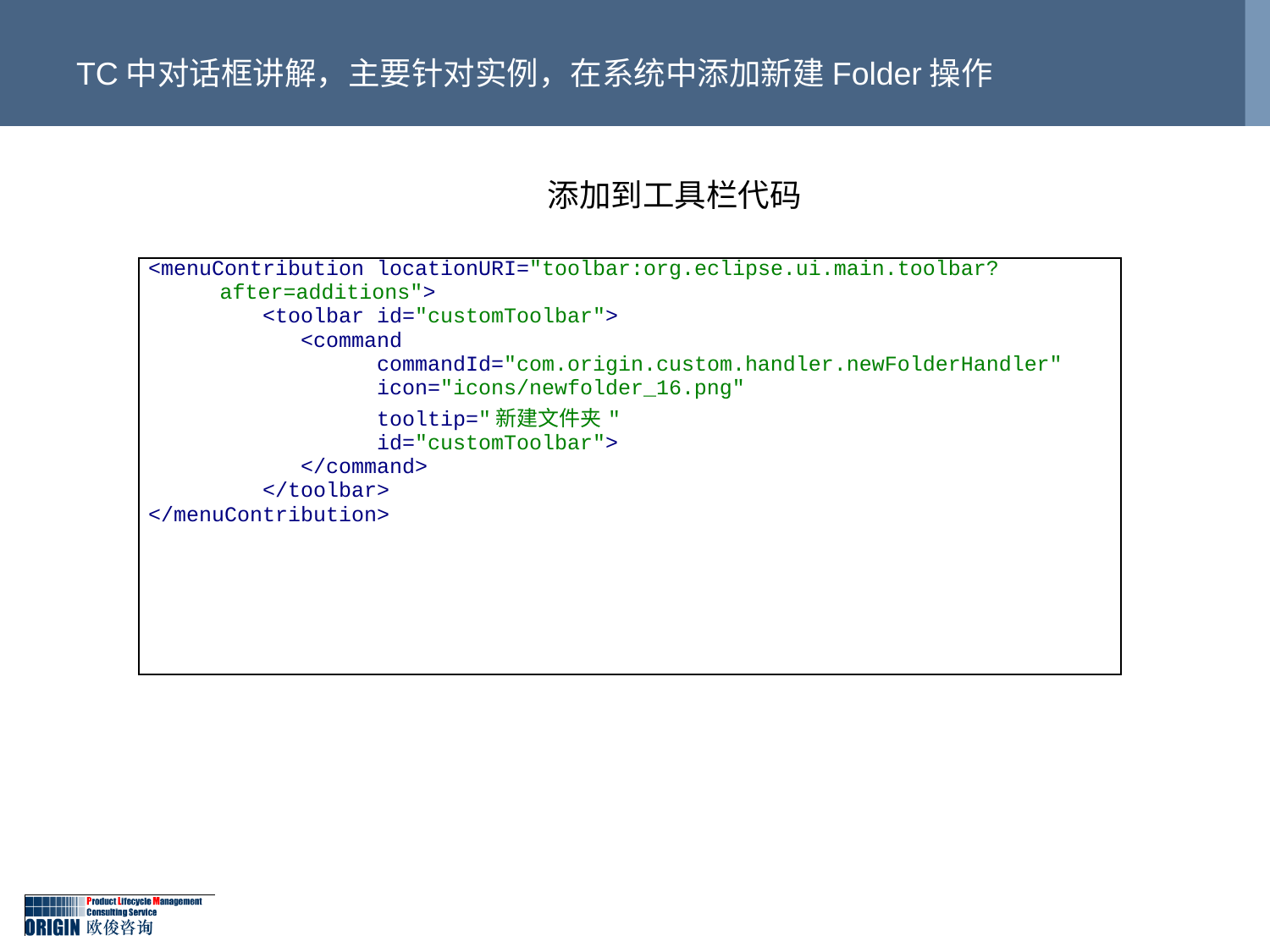

# TC中对话框讲解，主要针对实例，在系统中添加新建Folder操作
	添加到工具栏代码

| <menuContribution locationURI="toolbar:org.eclipse.ui.main.toolbar?after=additions"> <toolbar id="customToolbar"> <command commandId="com.origin.custom.handler.newFolderHandler" icon="icons/newfolder\_16.png" tooltip="新建文件夹" id="customToolbar"> </command> </toolbar> </menuContribution> |
| --- |